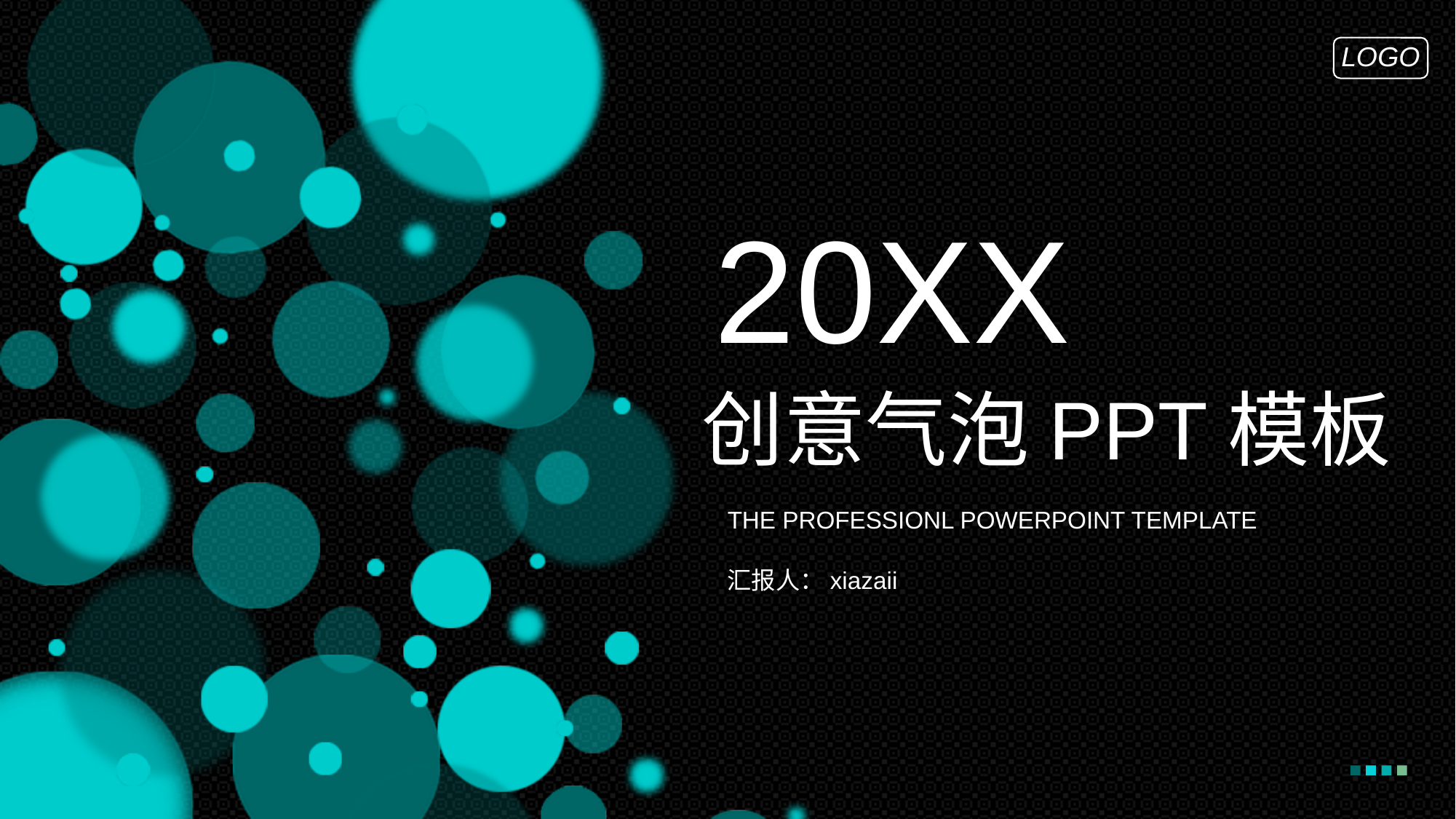

LOGO

20XX
创意气泡PPT模板
THE PROFESSIONL POWERPOINT TEMPLATE
汇报人：xiazaii